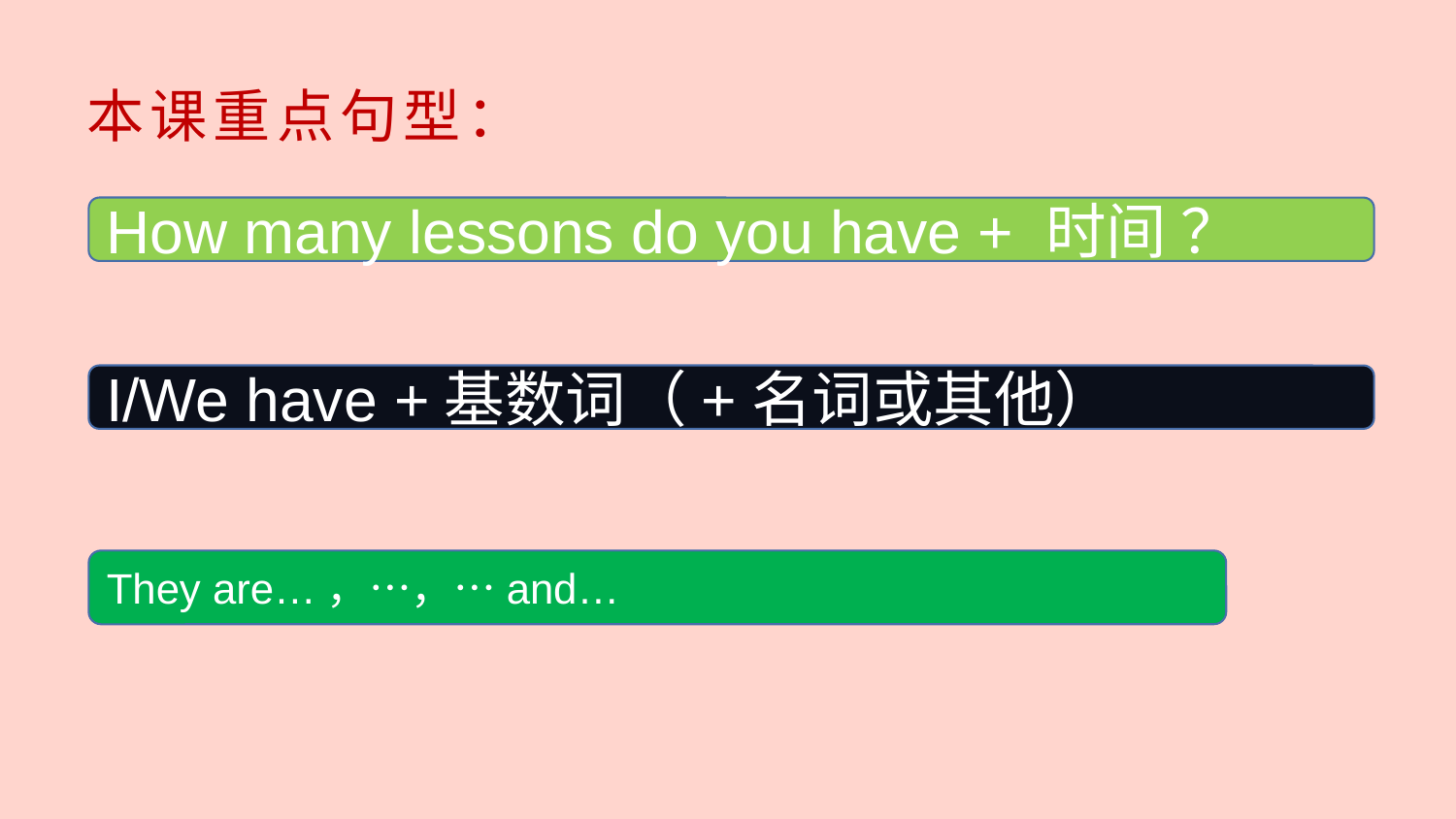

# 本课重点句型：
How many lessons do you have + 时间 ？
I/We have +基数词（+名词或其他）
They are…，…，…and…